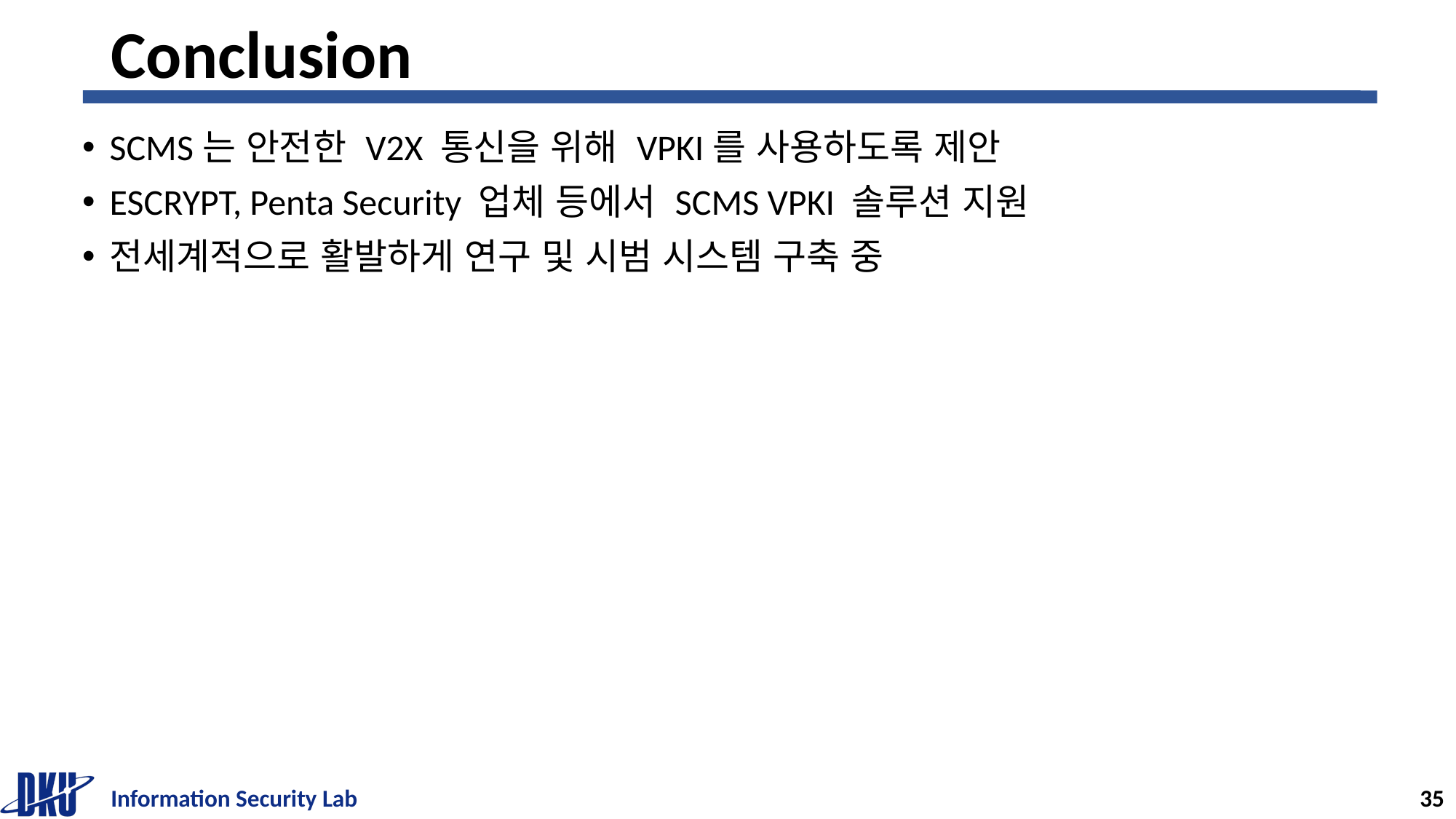

# Conclusion
SCMS는 안전한 V2X 통신을 위해 VPKI를 사용하도록 제안
ESCRYPT, Penta Security 업체 등에서 SCMS VPKI 솔루션 지원
전세계적으로 활발하게 연구 및 시범 시스템 구축 중
Information Security Lab
35